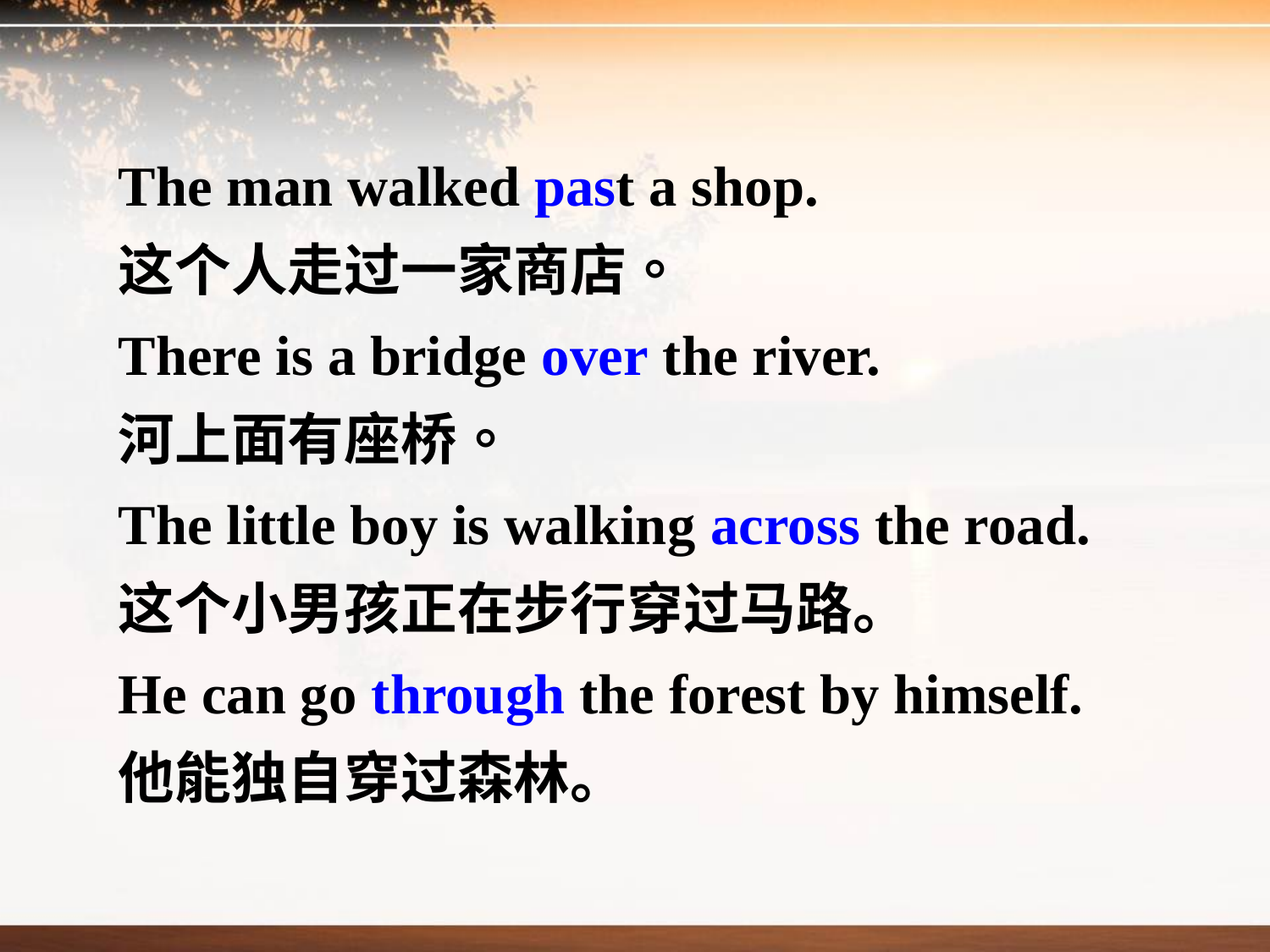

The man walked past a shop.
这个人走过一家商店。
There is a bridge over the river.
河上面有座桥。
The little boy is walking across the road.
这个小男孩正在步行穿过马路。
He can go through the forest by himself.
他能独自穿过森林。